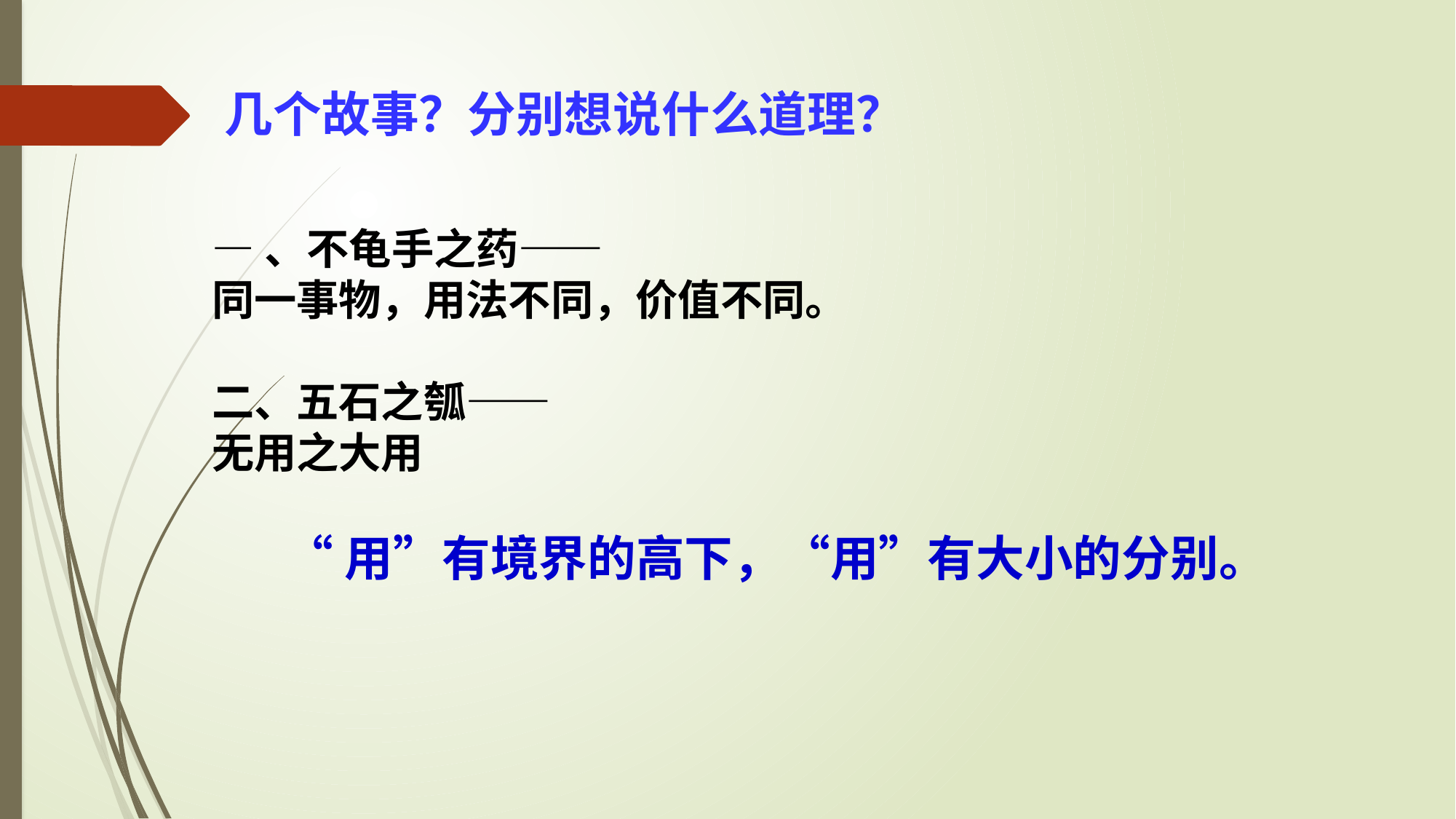

几个故事？分别想说什么道理？
—、不龟手之药——
同一事物，用法不同，价值不同。

二、五石之瓠——
无用之大用

“用”有境界的高下，“用”有大小的分别。